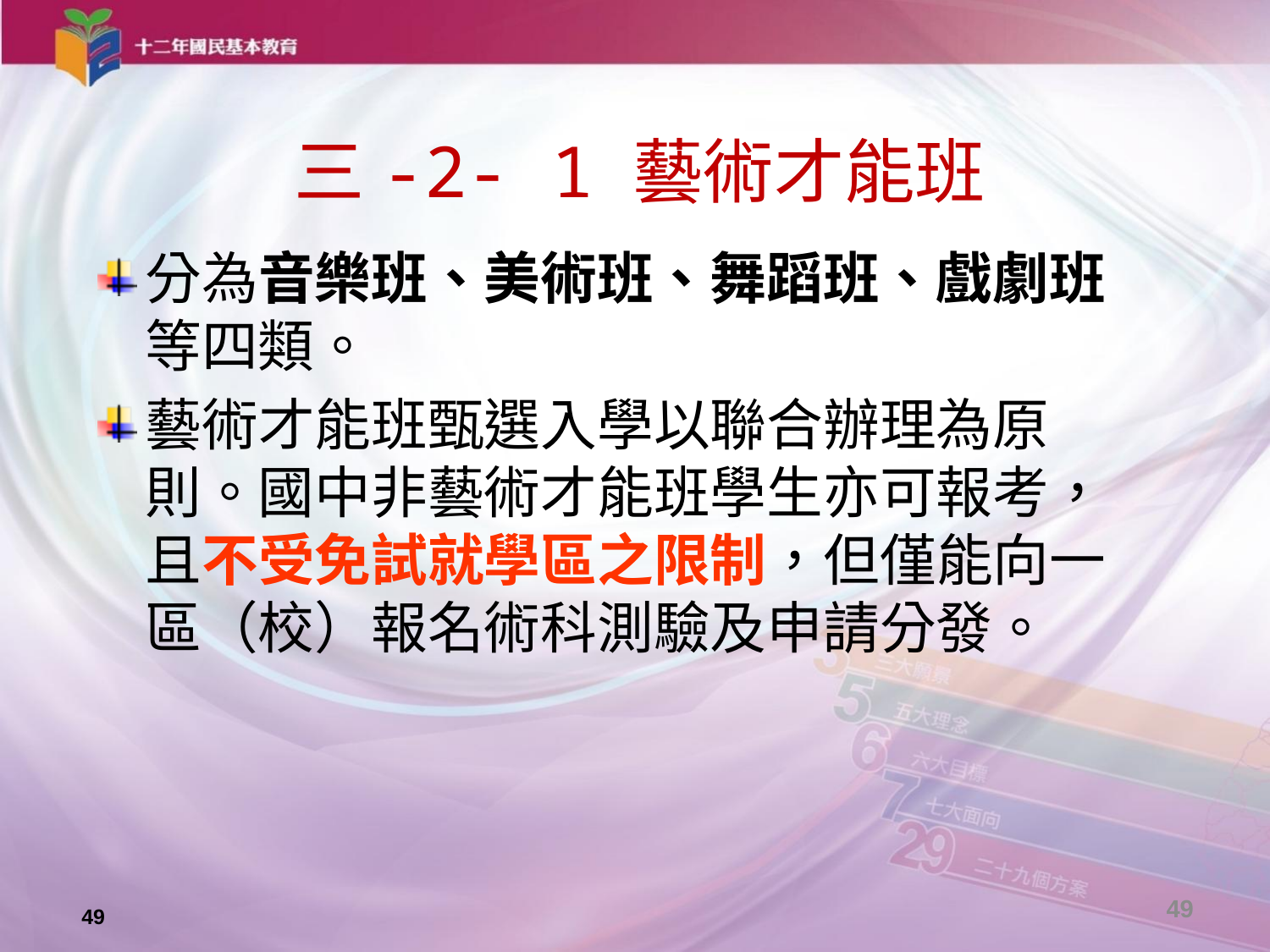

# 三-2- 1 藝術才能班
分為音樂班、美術班、舞蹈班、戲劇班等四類。
藝術才能班甄選入學以聯合辦理為原則。國中非藝術才能班學生亦可報考，且不受免試就學區之限制，但僅能向一區（校）報名術科測驗及申請分發。
49
49